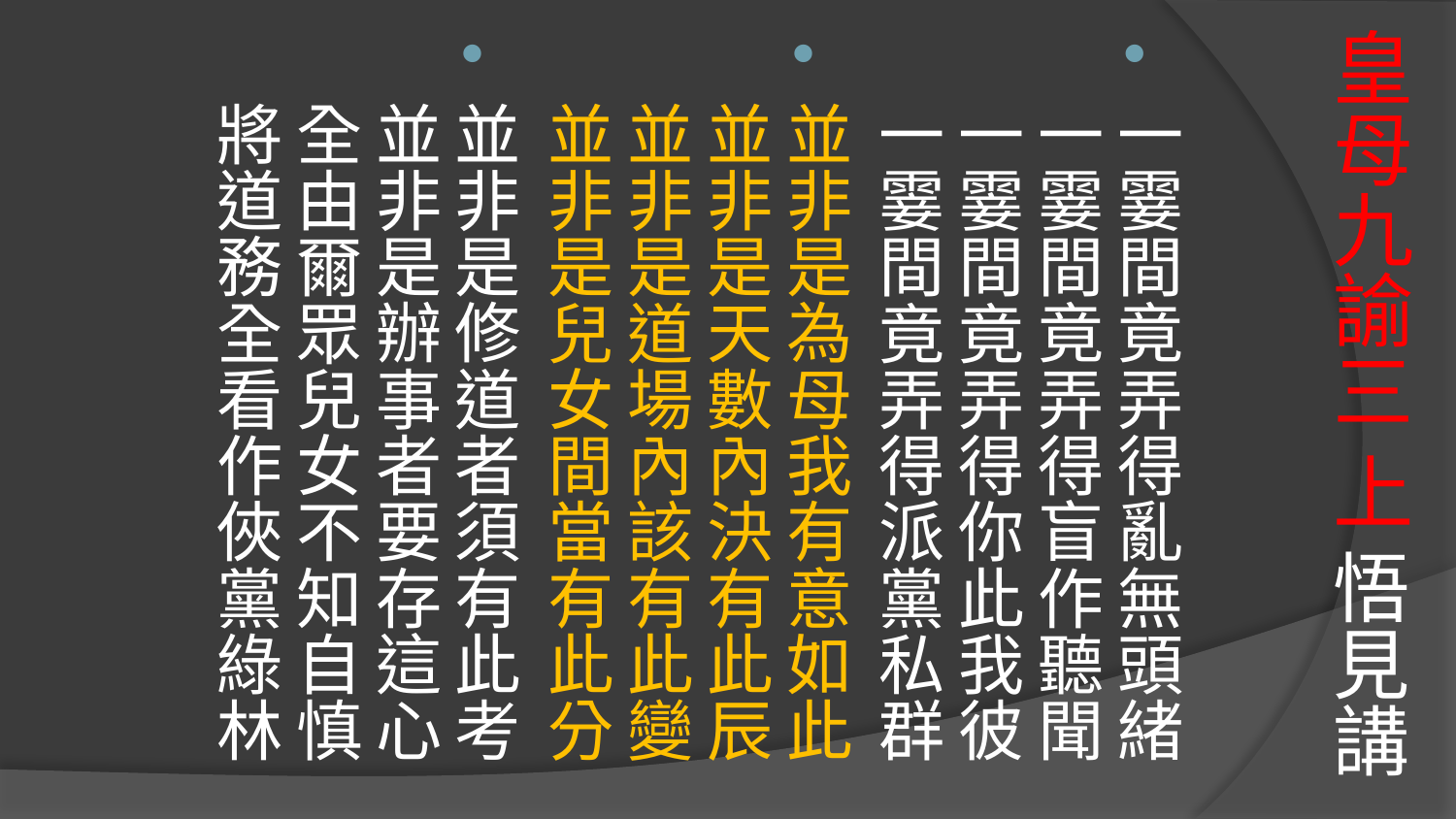

# 皇母九諭三 上 悟見講
一霎間竟弄得亂無頭緒一霎間竟弄得盲作聽聞
一霎間竟弄得你此我彼一霎間竟弄得派黨私群
並非是為母我有意如此並非是天數內決有此辰
並非是道場內該有此變並非是兒女間當有此分
並非是修道者須有此考並非是辦事者要存這心
全由爾眾兒女不知自慎將道務全看作俠黨綠林